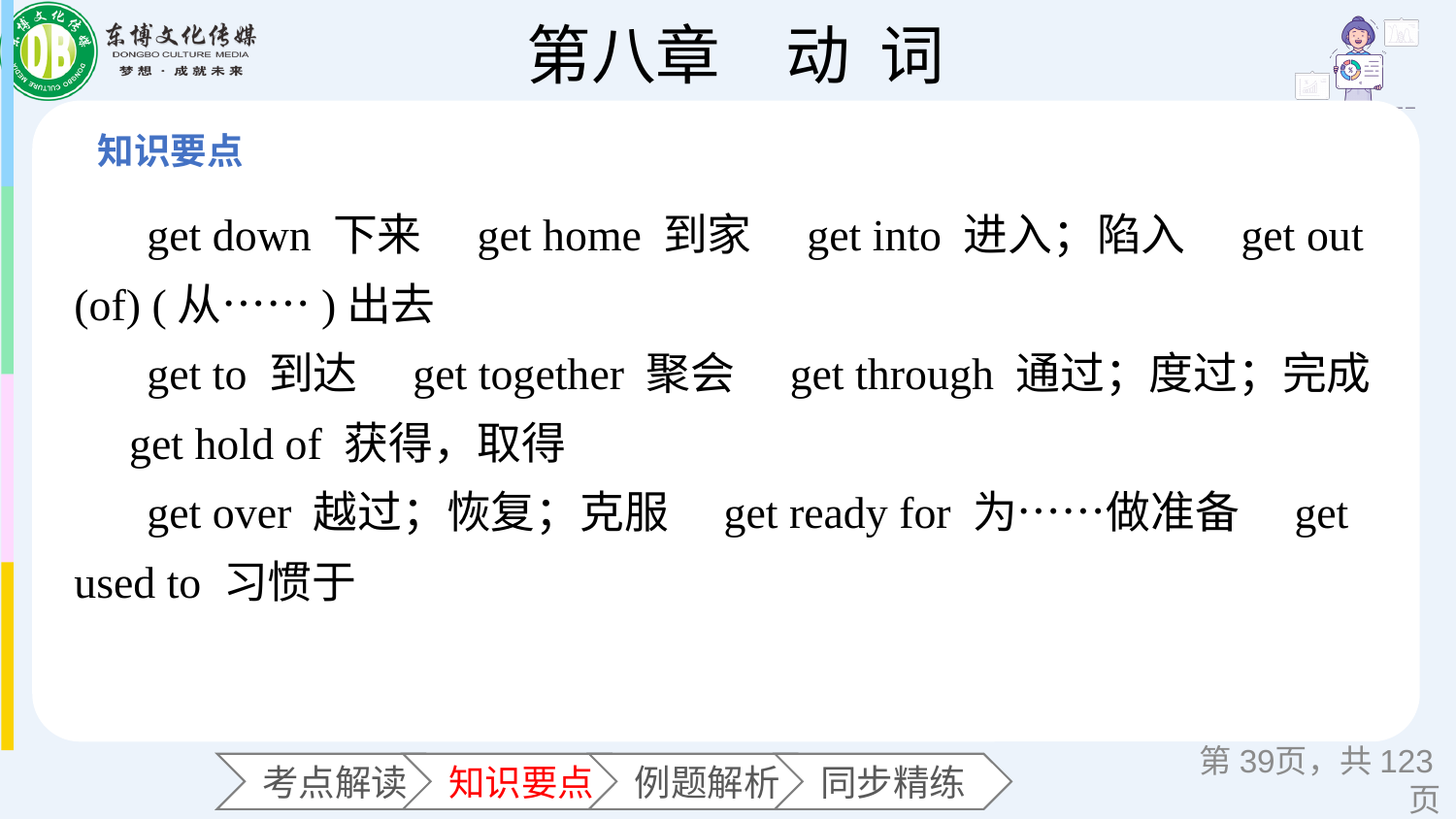

get down 下来　get home 到家　get into 进入；陷入　get out (of) (从……)出去
get to 到达　get together 聚会　get through 通过；度过；完成　get hold of 获得，取得
get over 越过；恢复；克服　get ready for 为……做准备　get used to 习惯于
第39页，共123页